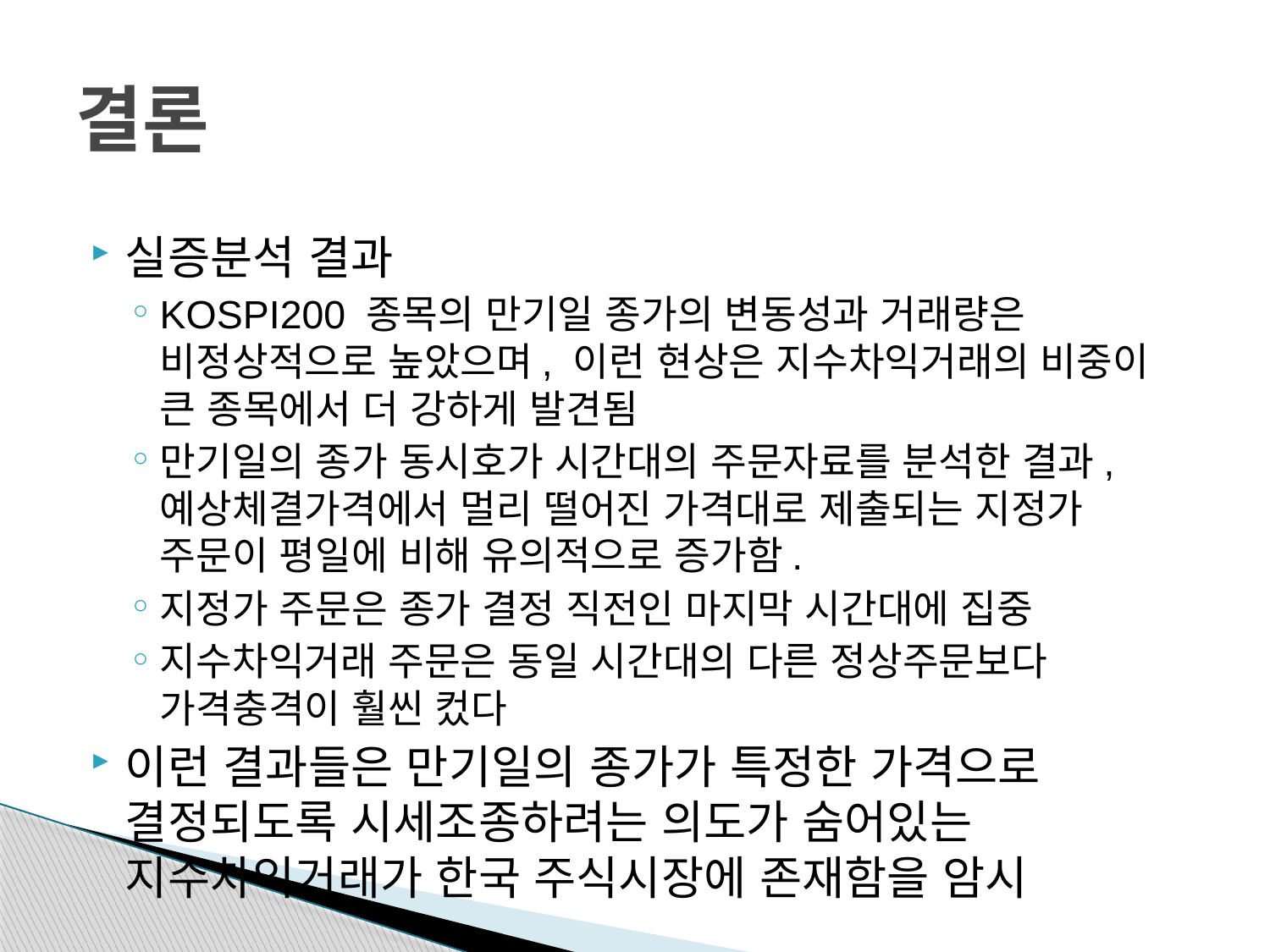

# 결론
실증분석 결과
KOSPI200 종목의 만기일 종가의 변동성과 거래량은 비정상적으로 높았으며, 이런 현상은 지수차익거래의 비중이 큰 종목에서 더 강하게 발견됨
만기일의 종가 동시호가 시간대의 주문자료를 분석한 결과, 예상체결가격에서 멀리 떨어진 가격대로 제출되는 지정가 주문이 평일에 비해 유의적으로 증가함.
지정가 주문은 종가 결정 직전인 마지막 시간대에 집중
지수차익거래 주문은 동일 시간대의 다른 정상주문보다 가격충격이 훨씬 컸다
이런 결과들은 만기일의 종가가 특정한 가격으로 결정되도록 시세조종하려는 의도가 숨어있는 지수차익거래가 한국 주식시장에 존재함을 암시